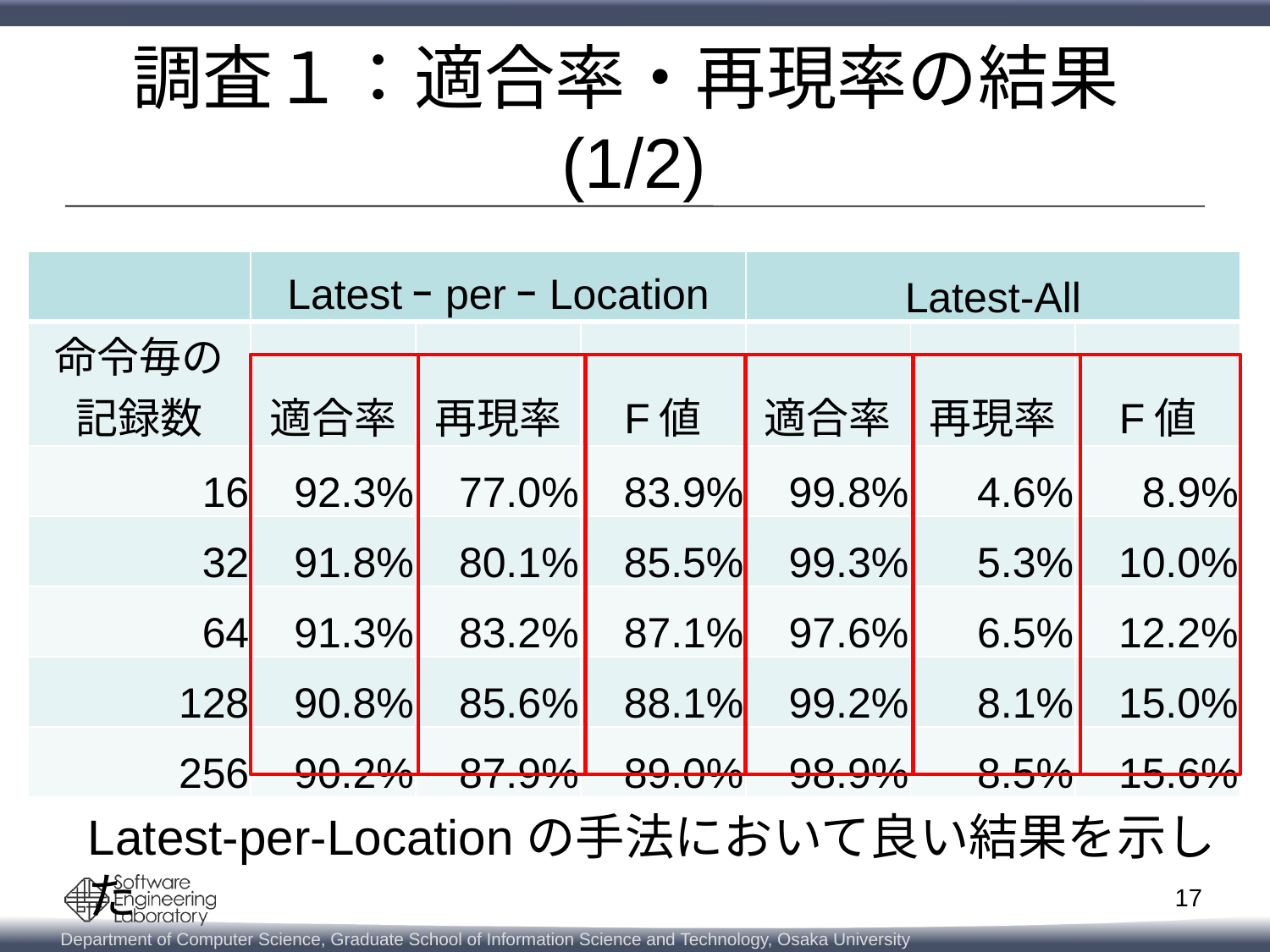

# 調査１：適合率・再現率の結果(1/2)
|  | LatestｰperｰLocation |  |  | Latest-All |  |  |
| --- | --- | --- | --- | --- | --- | --- |
| 命令毎の 記録数 | 適合率 | 再現率 | F値 | 適合率 | 再現率 | F値 |
| 16 | 92.3% | 77.0% | 83.9% | 99.8% | 4.6% | 8.9% |
| 32 | 91.8% | 80.1% | 85.5% | 99.3% | 5.3% | 10.0% |
| 64 | 91.3% | 83.2% | 87.1% | 97.6% | 6.5% | 12.2% |
| 128 | 90.8% | 85.6% | 88.1% | 99.2% | 8.1% | 15.0% |
| 256 | 90.2% | 87.9% | 89.0% | 98.9% | 8.5% | 15.6% |

Latest-per-Locationの手法において良い結果を示した
17